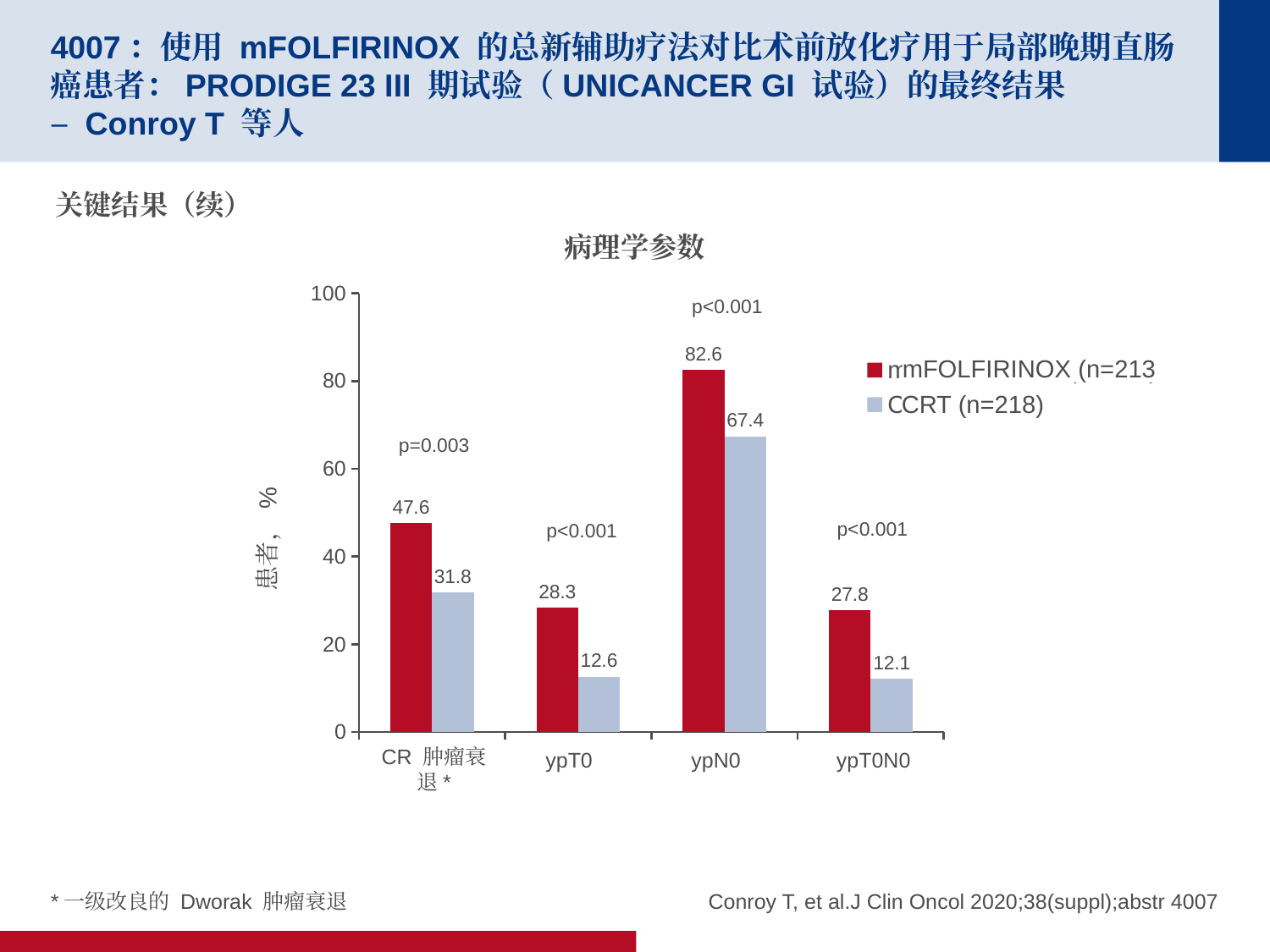

# 4007：使用 mFOLFIRINOX 的总新辅助疗法对比术前放化疗用于局部晚期直肠癌患者：PRODIGE 23 III 期试验（UNICANCER GI 试验）的最终结果 – Conroy T 等人
关键结果（续）
病理学参数

### Chart

| Category | mFOLFIRINOX (n=213) | CRT (n=218) |
|---|---|---|
| CR Tumor regression* | 47.6 | 31.8 |
| ypT0 | 28.3 | 12.6 |
| ypN0 | 82.6 | 67.4 |
| ypT0N0 | 27.8 | 12.1 |
p<0.001
mFOLFIRINOX (n=213
CRT (n=218)
p=0.003
p<0.001
p<0.001
CR 肿瘤衰退*
ypT0
ypN0
ypT0N0
*一级改良的 Dworak 肿瘤衰退
Conroy T, et al.J Clin Oncol 2020;38(suppl);abstr 4007